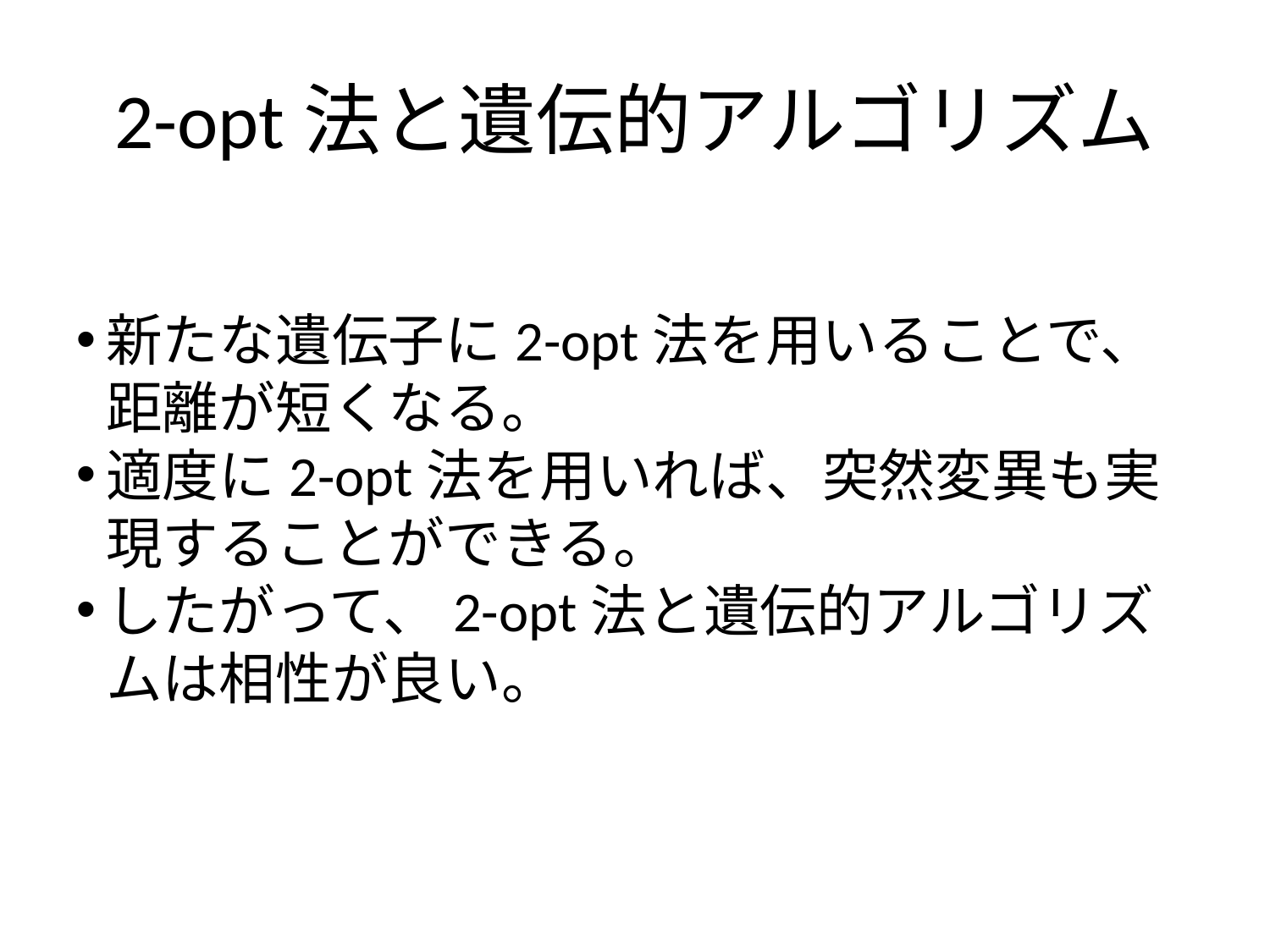

2-opt法と遺伝的アルゴリズム

新たな遺伝子に2-opt法を用いることで、距離が短くなる。
適度に2-opt法を用いれば、突然変異も実現することができる。
したがって、2-opt法と遺伝的アルゴリズムは相性が良い。